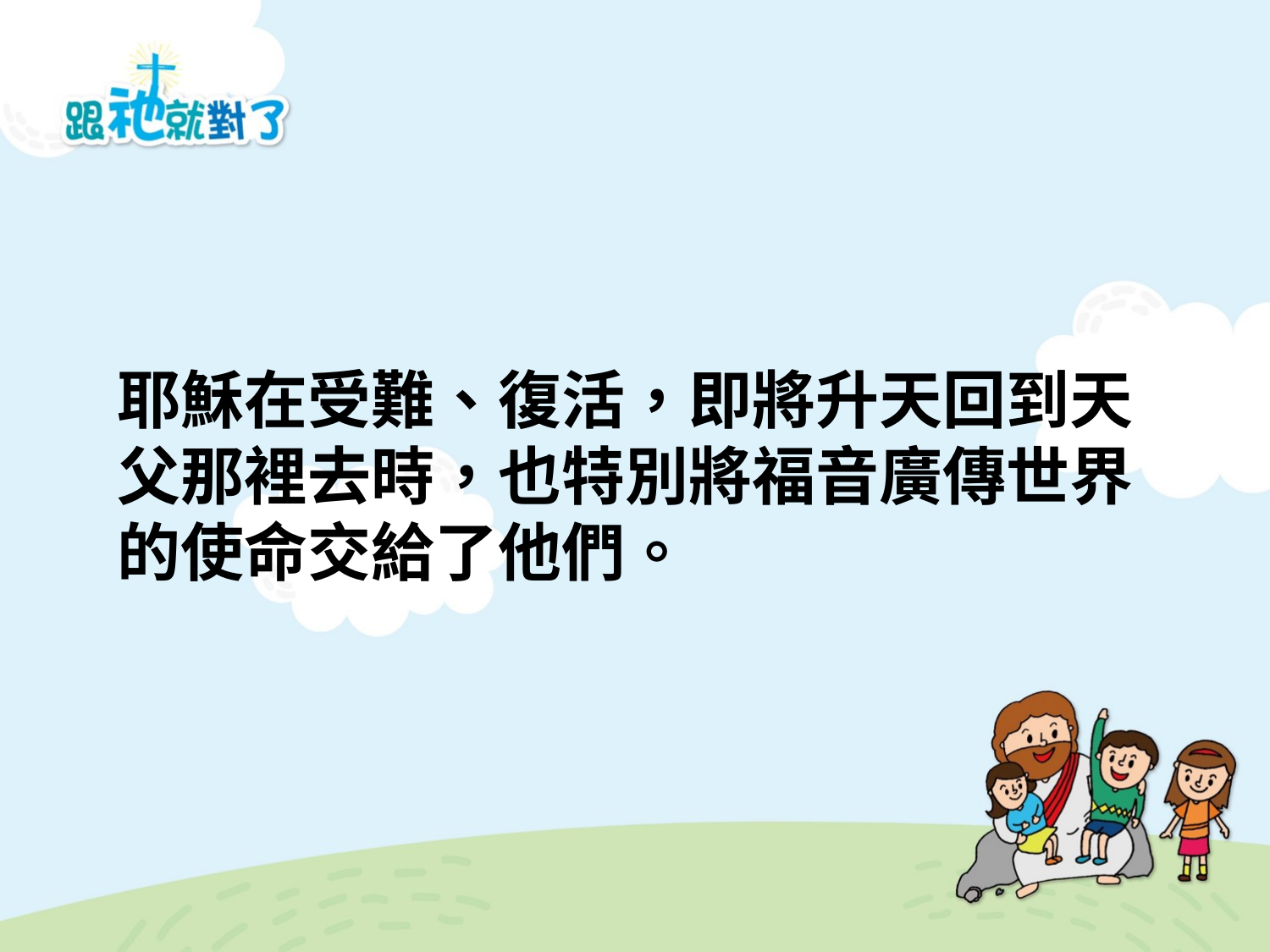

耶穌在受難、復活，即將升天回到天父那裡去時，也特別將福音廣傳世界的使命交給了他們。